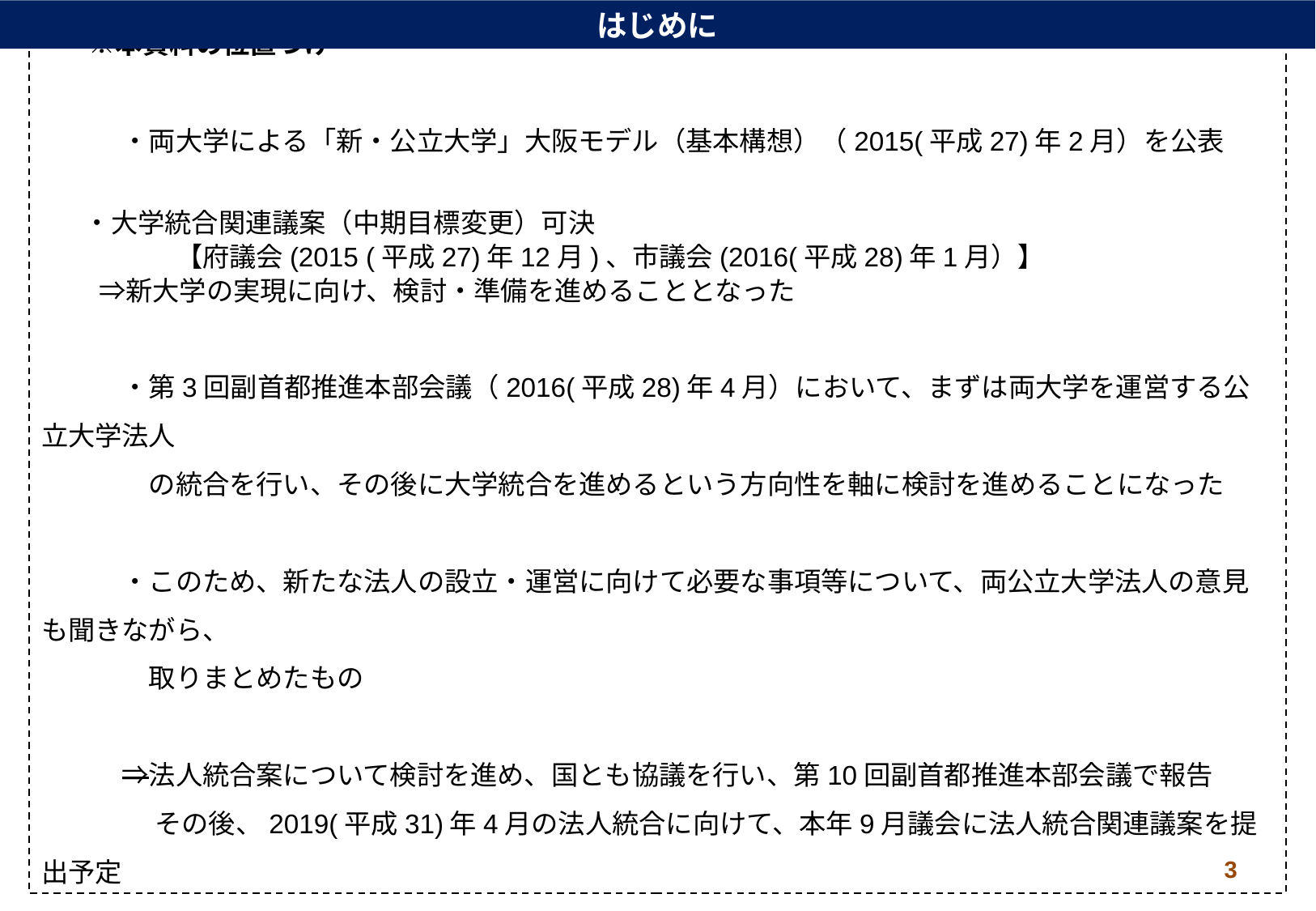

はじめに
　　※本資料の位置づけ

　　　・両大学による「新・公立大学」大阪モデル（基本構想）（2015(平成27)年2月）を公表

      ・大学統合関連議案（中期目標変更）可決
　　　　　【府議会(2015 (平成27)年12月)、市議会(2016(平成28)年1月）】
   　 ⇒新大学の実現に向け、検討・準備を進めることとなった

　　　・第3回副首都推進本部会議（2016(平成28)年4月）において、まずは両大学を運営する公立大学法人
　　　　の統合を行い、その後に大学統合を進めるという方向性を軸に検討を進めることになった

　　　・このため、新たな法人の設立・運営に向けて必要な事項等について、両公立大学法人の意見も聞きながら、
　　　　取りまとめたもの

　　　⇒法人統合案について検討を進め、国とも協議を行い、第10回副首都推進本部会議で報告
　　　　 その後、2019(平成31)年4月の法人統合に向けて、本年9月議会に法人統合関連議案を提出予定
3